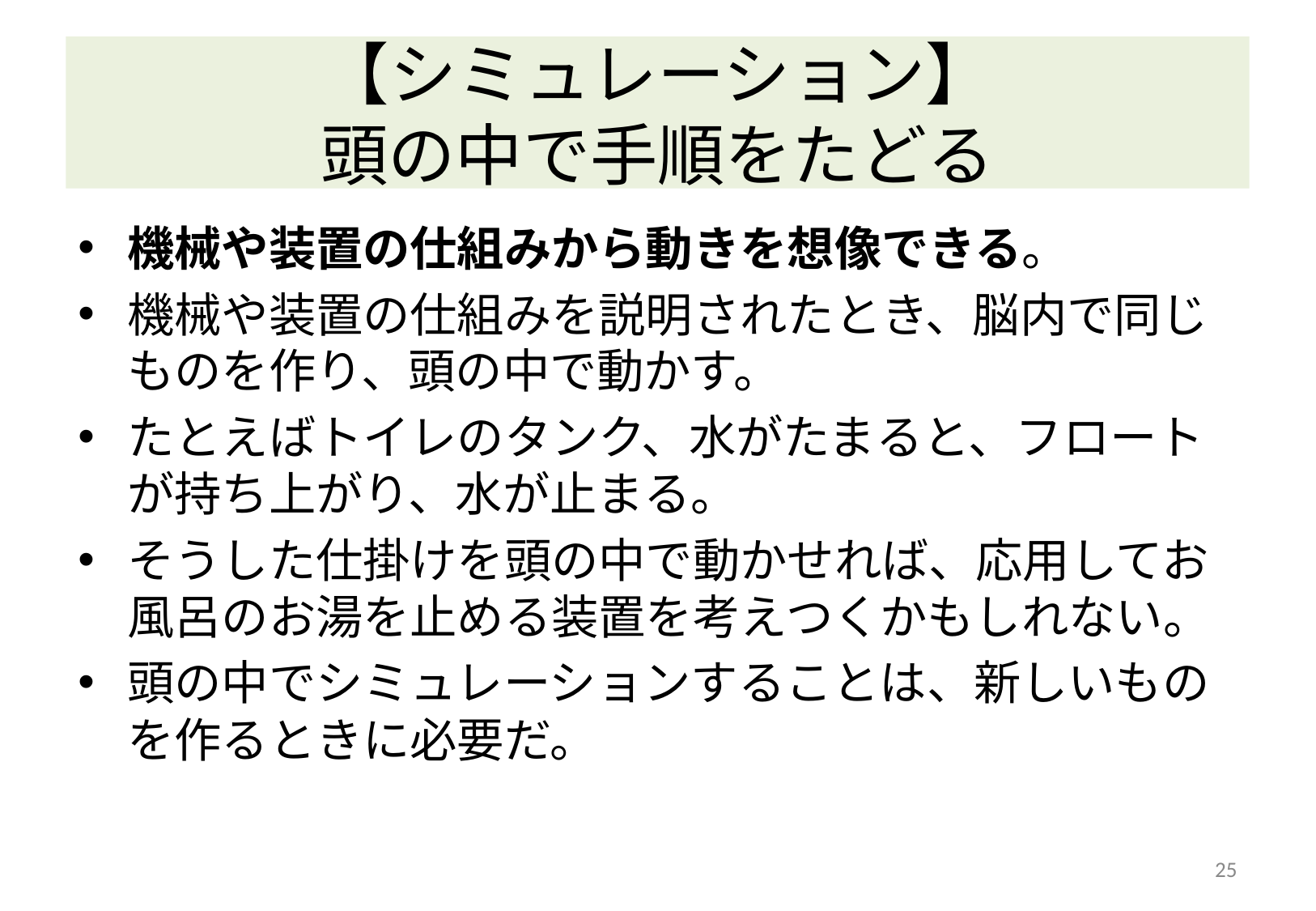

# 【シミュレーション】 頭の中で手順をたどる
機械や装置の仕組みから動きを想像できる。
機械や装置の仕組みを説明されたとき、脳内で同じものを作り、頭の中で動かす。
たとえばトイレのタンク、水がたまると、フロートが持ち上がり、水が止まる。
そうした仕掛けを頭の中で動かせれば、応用してお風呂のお湯を止める装置を考えつくかもしれない。
頭の中でシミュレーションすることは、新しいものを作るときに必要だ。
25